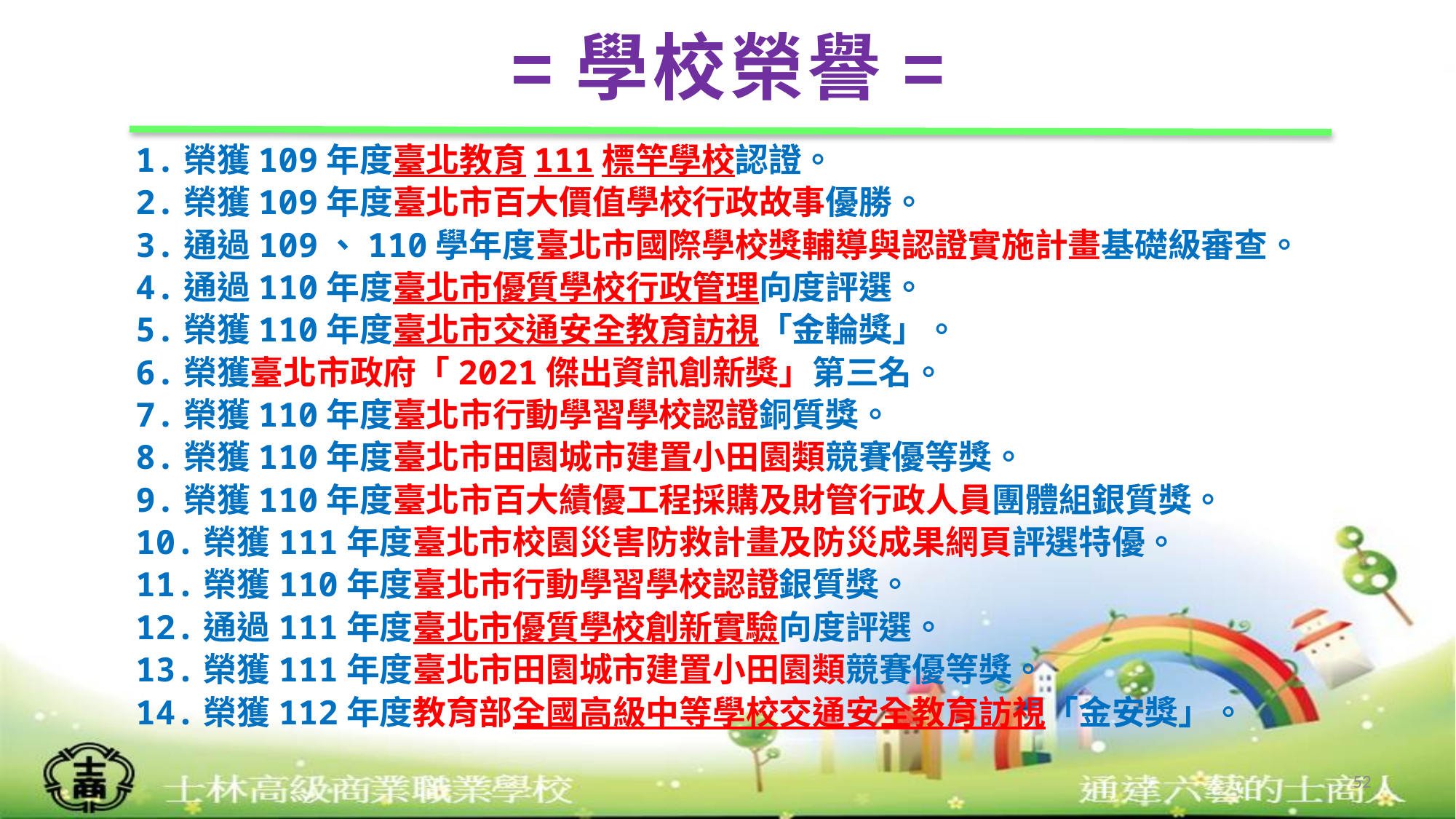

# =學校榮譽=
1.榮獲109年度臺北教育111標竿學校認證。
2.榮獲109年度臺北市百大價值學校行政故事優勝。
3.通過109、110學年度臺北市國際學校獎輔導與認證實施計畫基礎級審查。
4.通過110年度臺北市優質學校行政管理向度評選。
5.榮獲110年度臺北市交通安全教育訪視「金輪獎」。
6.榮獲臺北市政府「2021傑出資訊創新獎」第三名。
7.榮獲110年度臺北市行動學習學校認證銅質獎。
8.榮獲110年度臺北市田園城市建置小田園類競賽優等獎。
9.榮獲110年度臺北市百大績優工程採購及財管行政人員團體組銀質獎。
10.榮獲111年度臺北市校園災害防救計畫及防災成果網頁評選特優。
11.榮獲110年度臺北市行動學習學校認證銀質獎。
12.通過111年度臺北市優質學校創新實驗向度評選。
13.榮獲111年度臺北市田園城市建置小田園類競賽優等獎。
14.榮獲112年度教育部全國高級中等學校交通安全教育訪視「金安獎」。

52